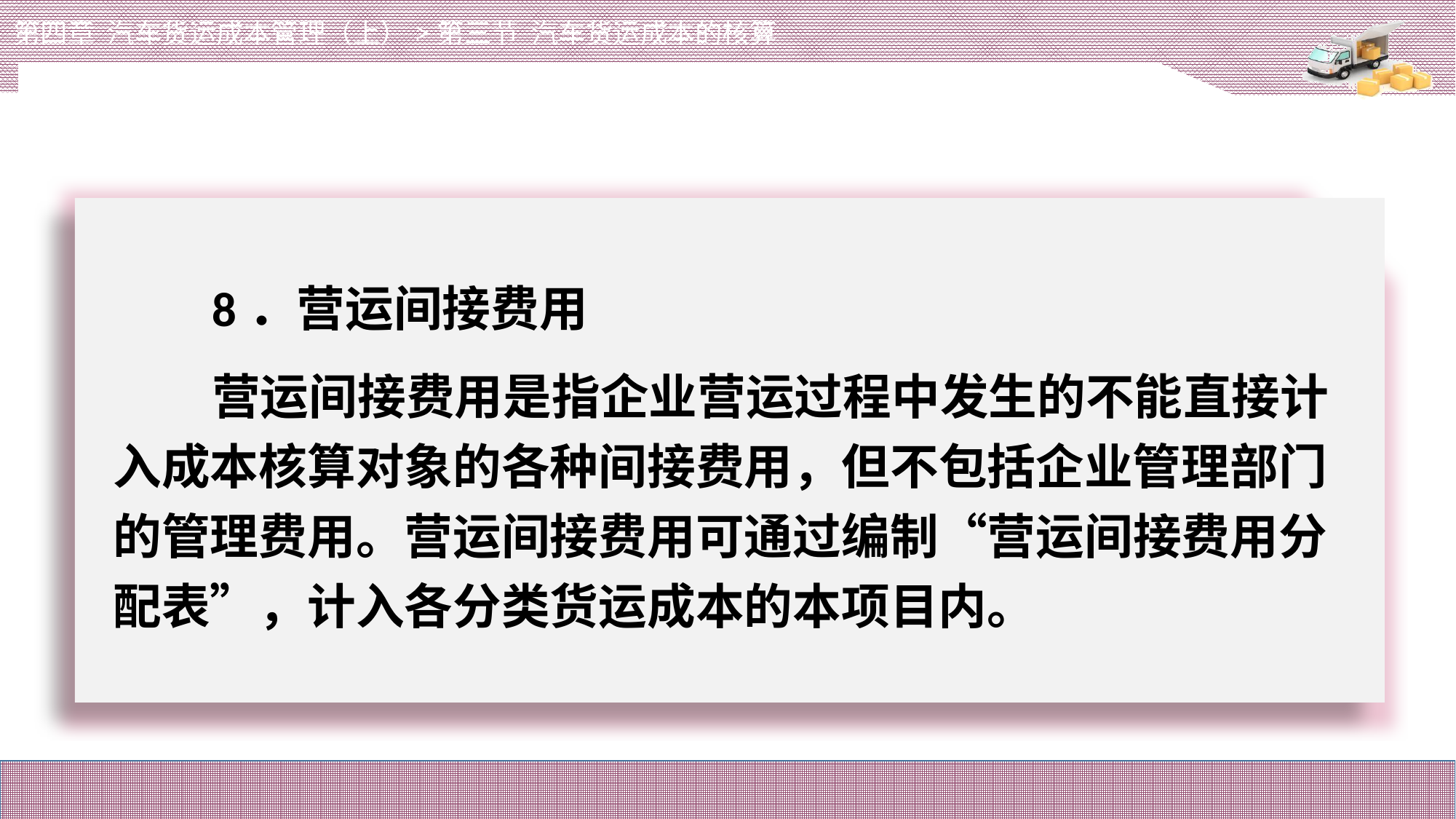

第四章  汽车货运成本管理（上）>第三节  汽车货运成本的核算
# 8．营运间接费用
营运间接费用是指企业营运过程中发生的不能直接计入成本核算对象的各种间接费用，但不包括企业管理部门的管理费用。营运间接费用可通过编制“营运间接费用分配表”，计入各分类货运成本的本项目内。